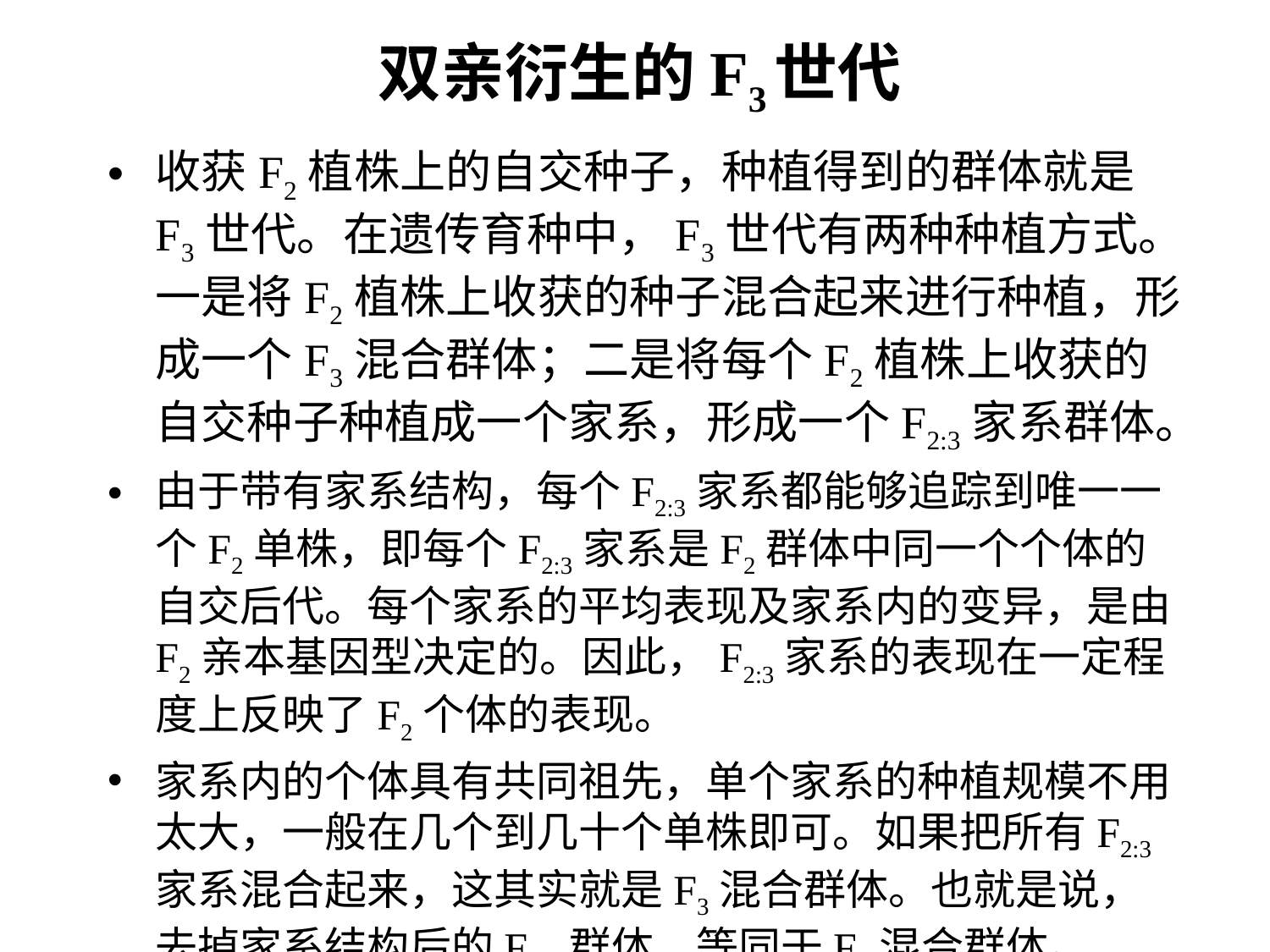

# 双亲衍生的F3世代
收获F2植株上的自交种子，种植得到的群体就是F3世代。在遗传育种中，F3世代有两种种植方式。一是将F2植株上收获的种子混合起来进行种植，形成一个F3混合群体；二是将每个F2植株上收获的自交种子种植成一个家系，形成一个F2:3家系群体。
由于带有家系结构，每个F2:3家系都能够追踪到唯一一个F2单株，即每个F2:3家系是F2群体中同一个个体的自交后代。每个家系的平均表现及家系内的变异，是由F2亲本基因型决定的。因此，F2:3家系的表现在一定程度上反映了F2个体的表现。
家系内的个体具有共同祖先，单个家系的种植规模不用太大，一般在几个到几十个单株即可。如果把所有F2:3家系混合起来，这其实就是F3混合群体。也就是说，去掉家系结构后的F2:3群体，等同于F3混合群体。